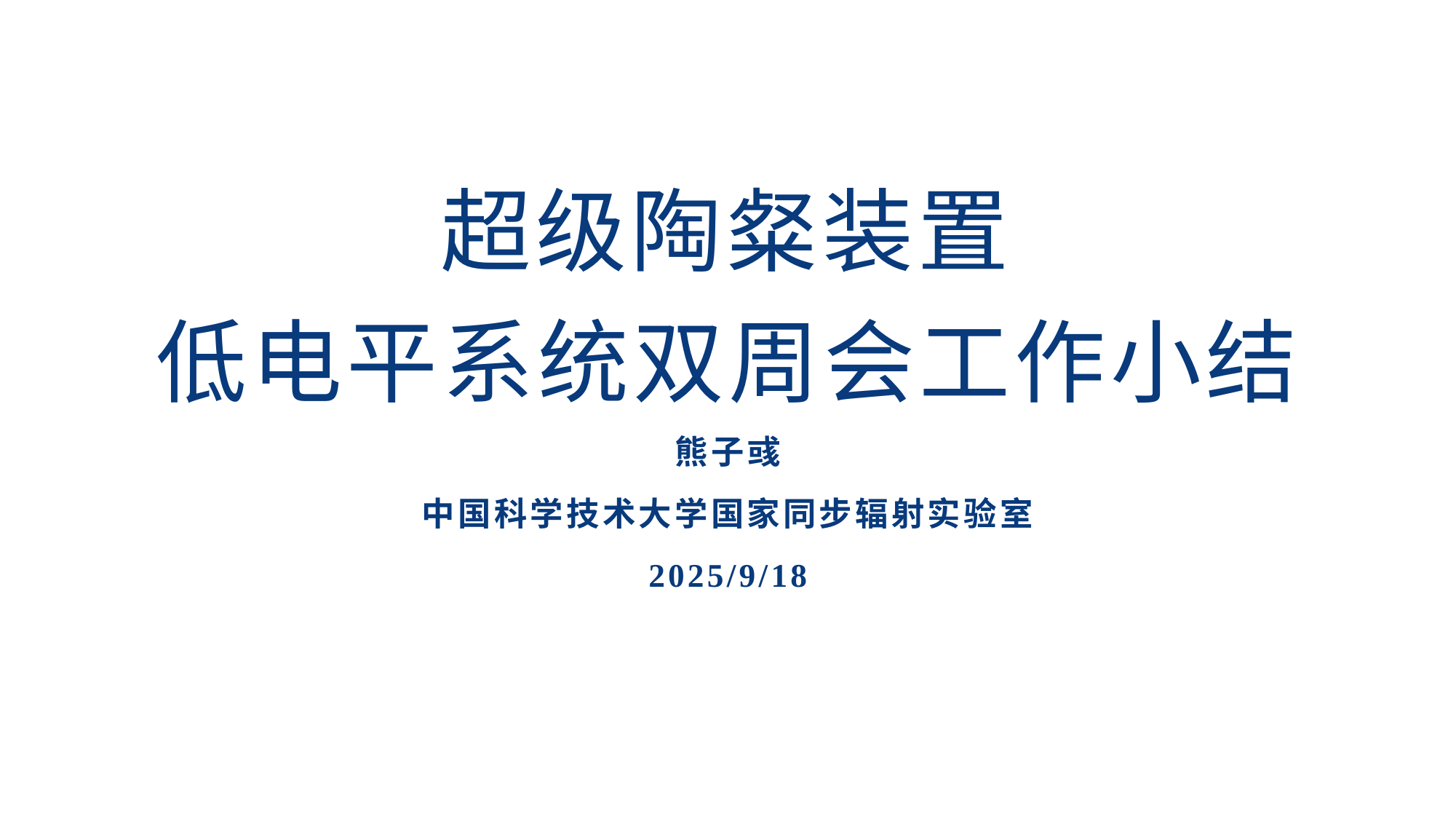

# 超级陶粲装置 低电平系统双周会工作小结
熊子彧
中国科学技术大学国家同步辐射实验室
2025/9/18